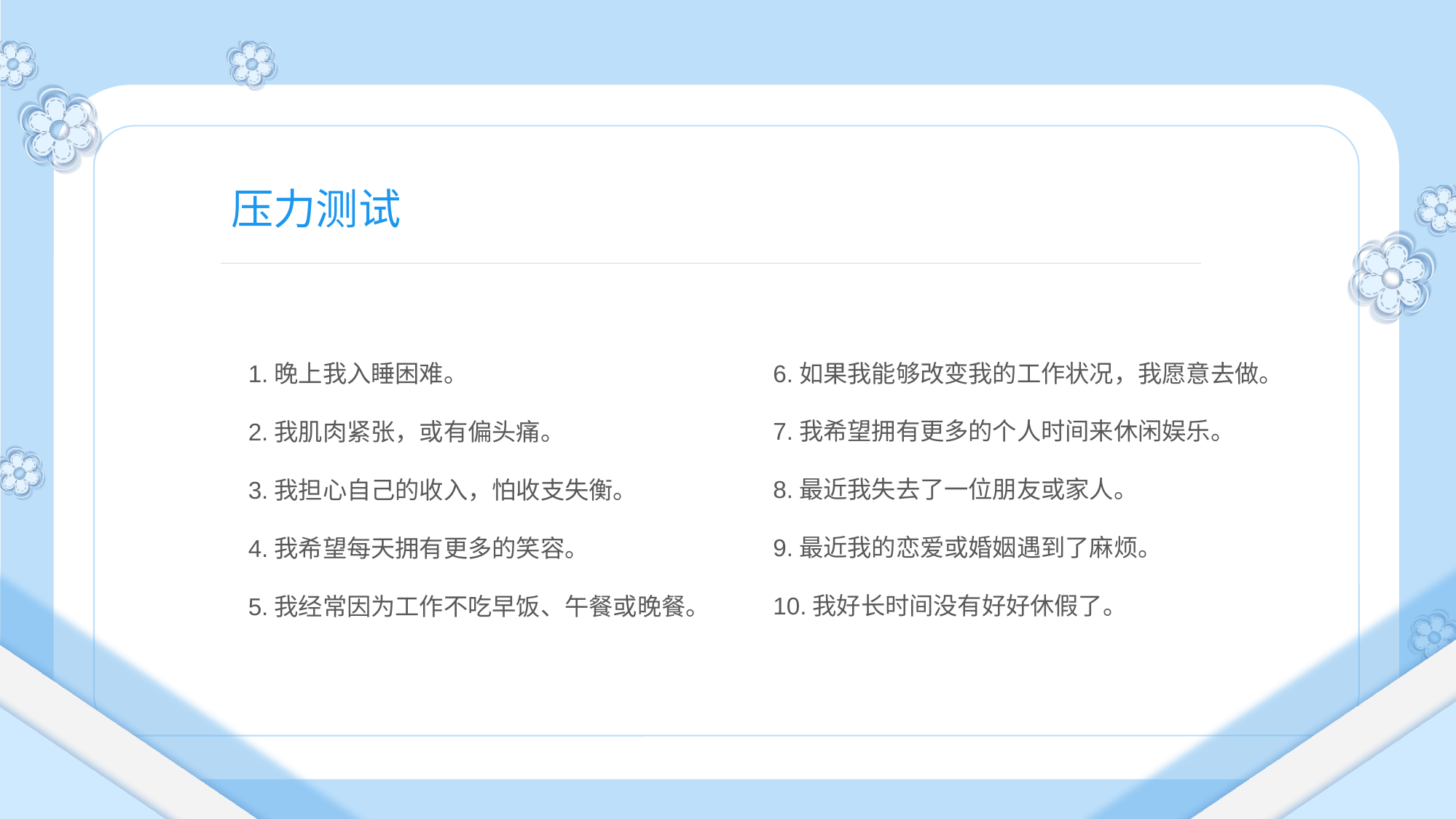

压力测试
6.如果我能够改变我的工作状况，我愿意去做。
7.我希望拥有更多的个人时间来休闲娱乐。
8.最近我失去了一位朋友或家人。
9.最近我的恋爱或婚姻遇到了麻烦。
10.我好长时间没有好好休假了。
1.晚上我入睡困难。
2.我肌肉紧张，或有偏头痛。
3.我担心自己的收入，怕收支失衡。
4.我希望每天拥有更多的笑容。
5.我经常因为工作不吃早饭、午餐或晚餐。